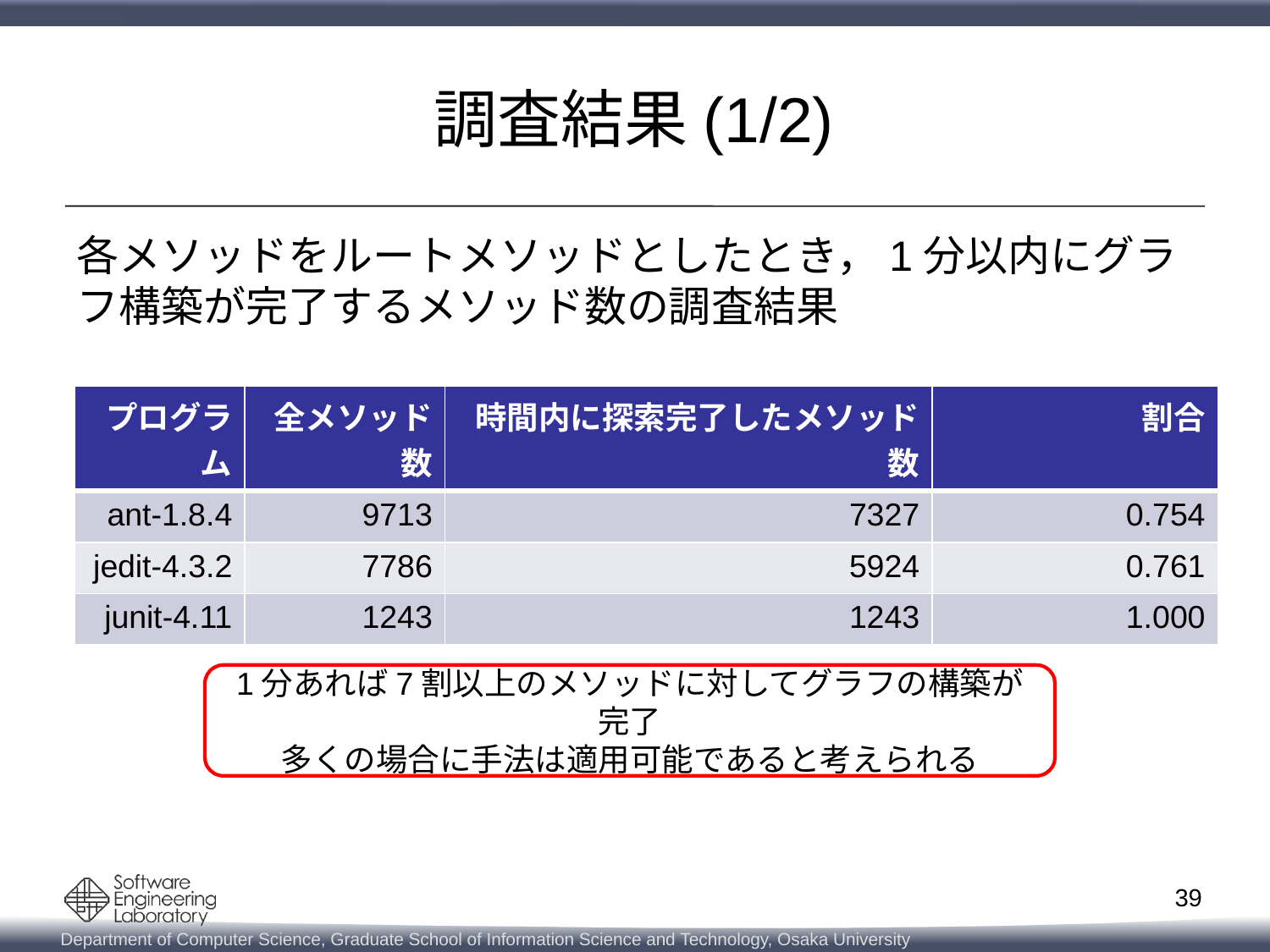

# 調査結果(1/2)
各メソッドをルートメソッドとしたとき，1分以内にグラフ構築が完了するメソッド数の調査結果

| プログラム | 全メソッド数 | 時間内に探索完了したメソッド数 | 割合 |
| --- | --- | --- | --- |
| ant-1.8.4 | 9713 | 7327 | 0.754 |
| jedit-4.3.2 | 7786 | 5924 | 0.761 |
| junit-4.11 | 1243 | 1243 | 1.000 |
1分あれば7割以上のメソッドに対してグラフの構築が完了
多くの場合に手法は適用可能であると考えられる
39